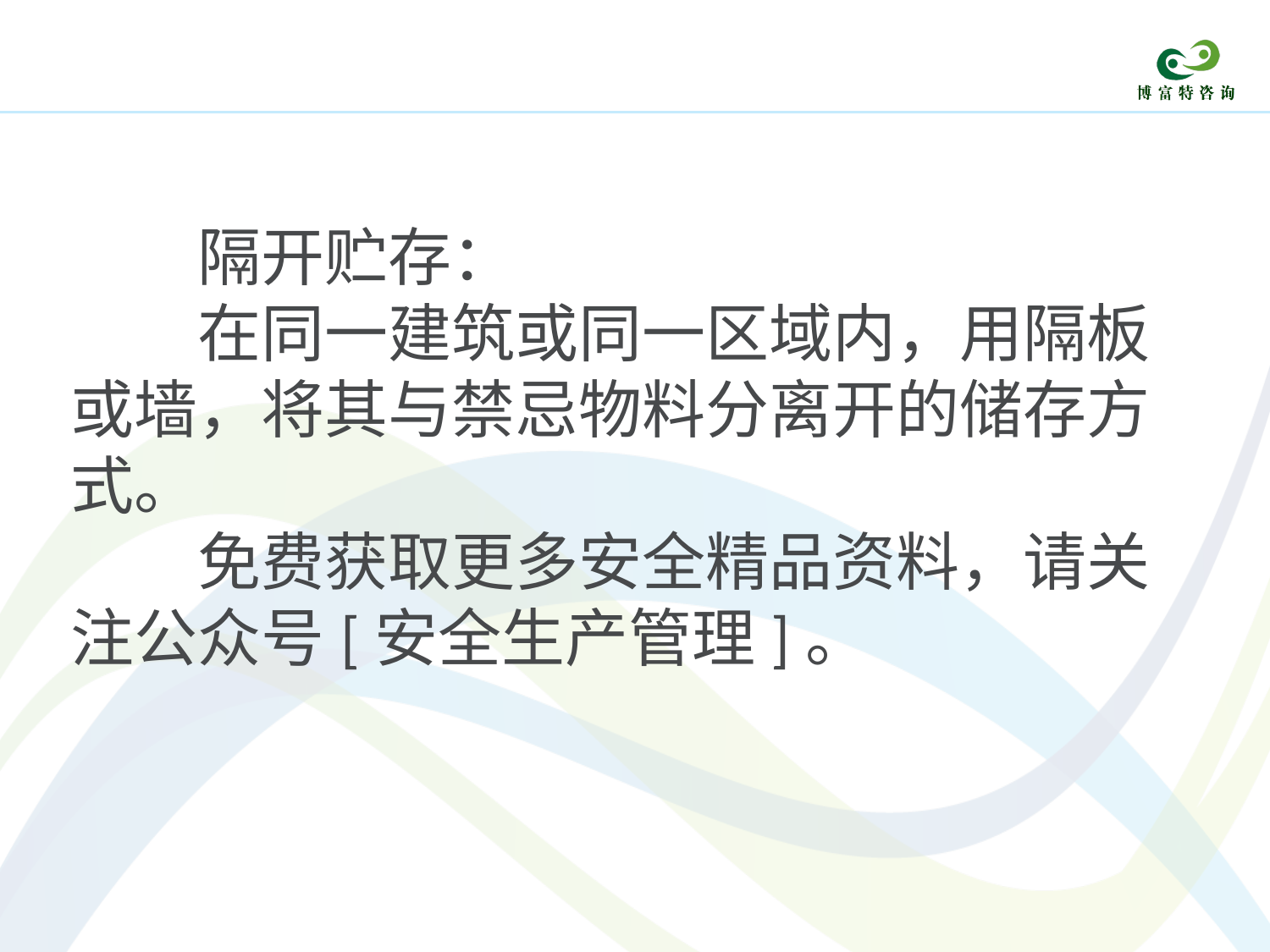

#
隔开贮存：
在同一建筑或同一区域内，用隔板或墙，将其与禁忌物料分离开的储存方式。
免费获取更多安全精品资料，请关注公众号[安全生产管理]。